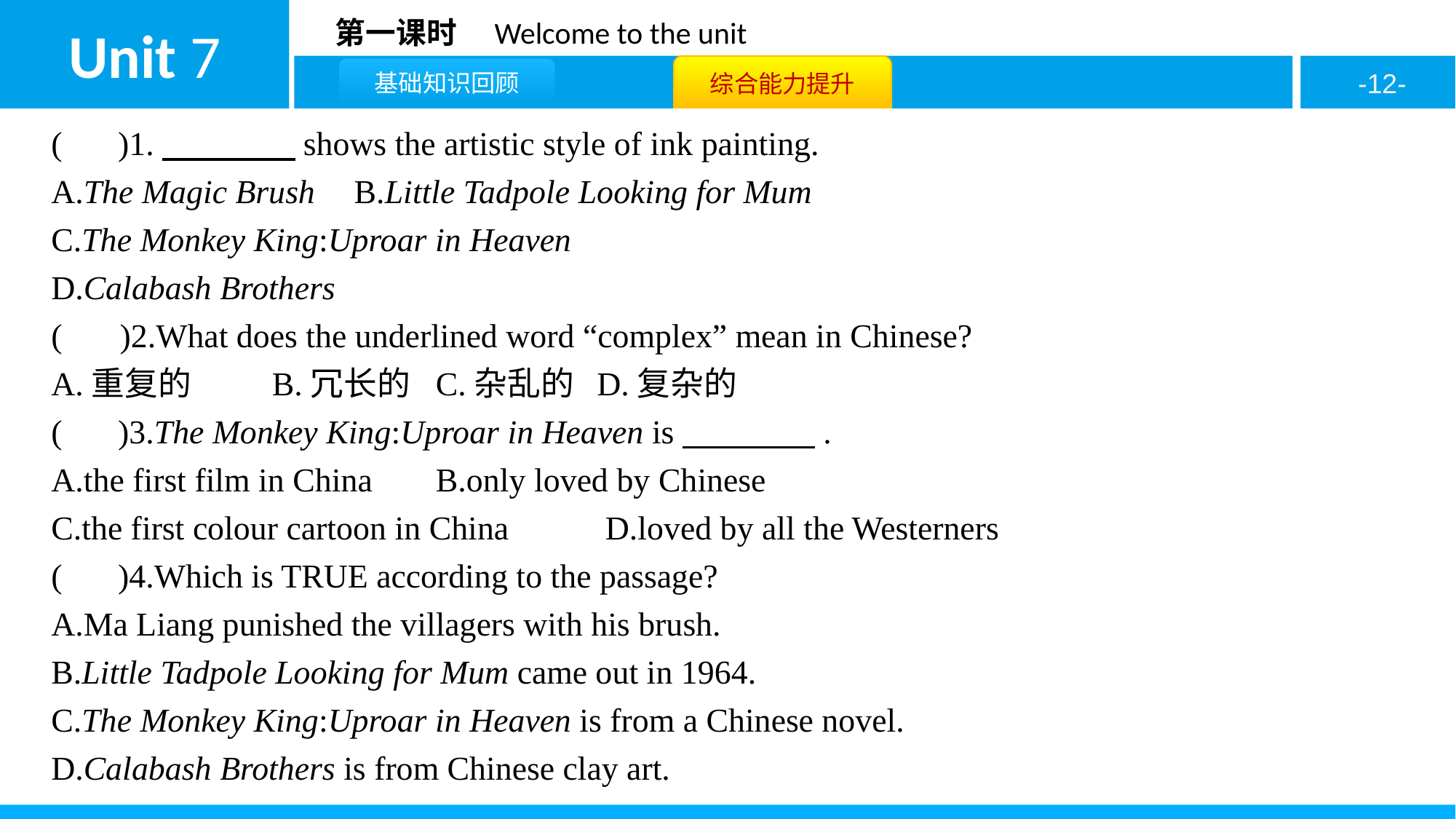

(  B  )1.　　　　shows the artistic style of ink painting.
A.The Magic Brush	B.Little Tadpole Looking for Mum
C.The Monkey King:Uproar in Heaven
D.Calabash Brothers
(  D  )2.What does the underlined word “complex” mean in Chinese?
A.重复的	B.冗长的	C.杂乱的	D.复杂的
(  C  )3.The Monkey King:Uproar in Heaven is　　　　.
A.the first film in China	B.only loved by Chinese
C.the first colour cartoon in China	 D.loved by all the Westerners
(  C  )4.Which is TRUE according to the passage?
A.Ma Liang punished the villagers with his brush.
B.Little Tadpole Looking for Mum came out in 1964.
C.The Monkey King:Uproar in Heaven is from a Chinese novel.
D.Calabash Brothers is from Chinese clay art.